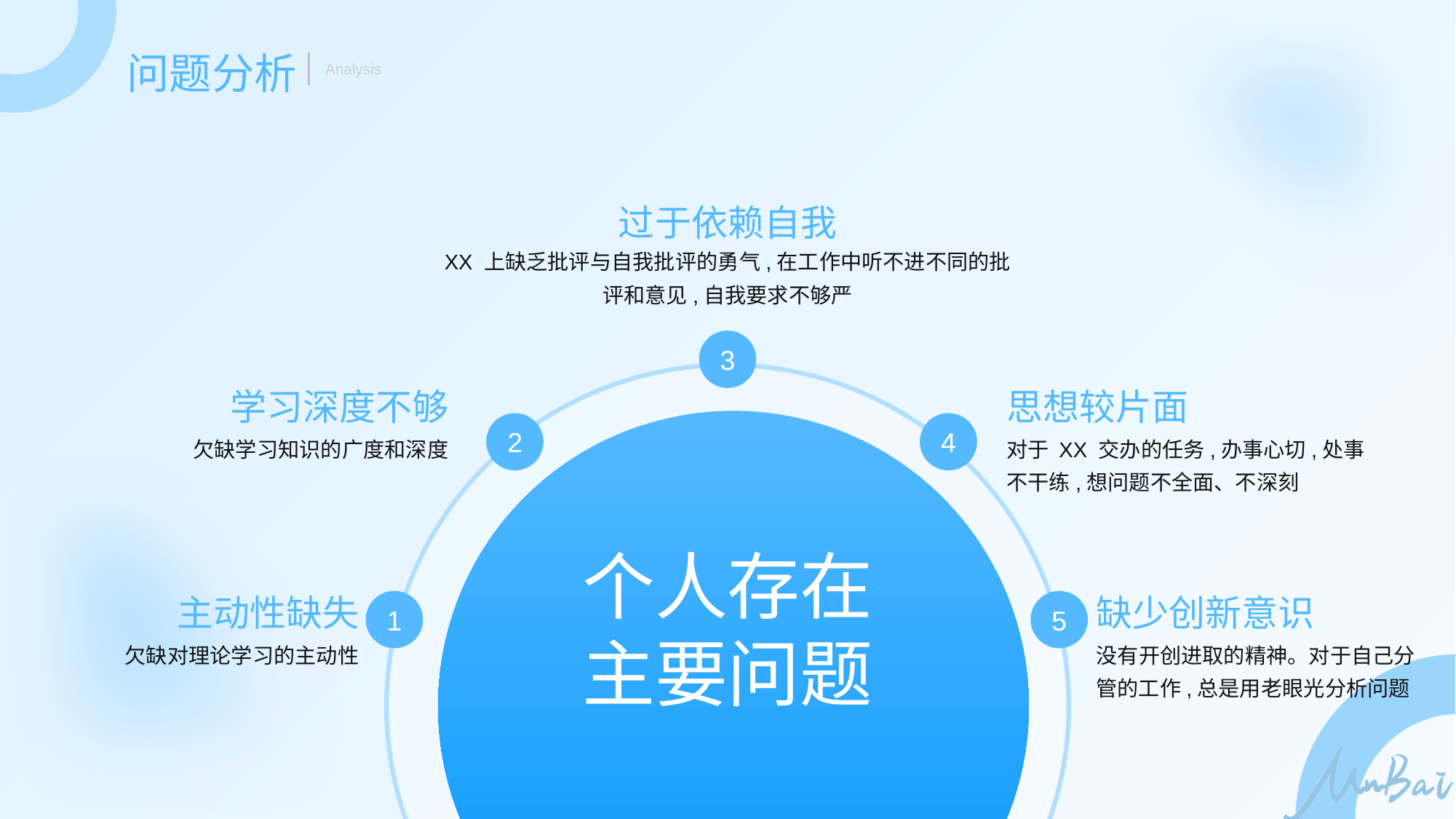

问题分析
Analysis
过于依赖自我
XX 上缺乏批评与自我批评的勇气,在工作中听不进不同的批评和意见,自我要求不够严
3

学习深度不够
思想较片面

2
4
欠缺学习知识的广度和深度
对于 XX 交办的任务,办事心切,处事不干练,想问题不全面、不深刻
个人存在
主要问题
主动性缺失
缺少创新意识
1
5
欠缺对理论学习的主动性
没有开创进取的精神。对于自己分管的工作,总是用老眼光分析问题